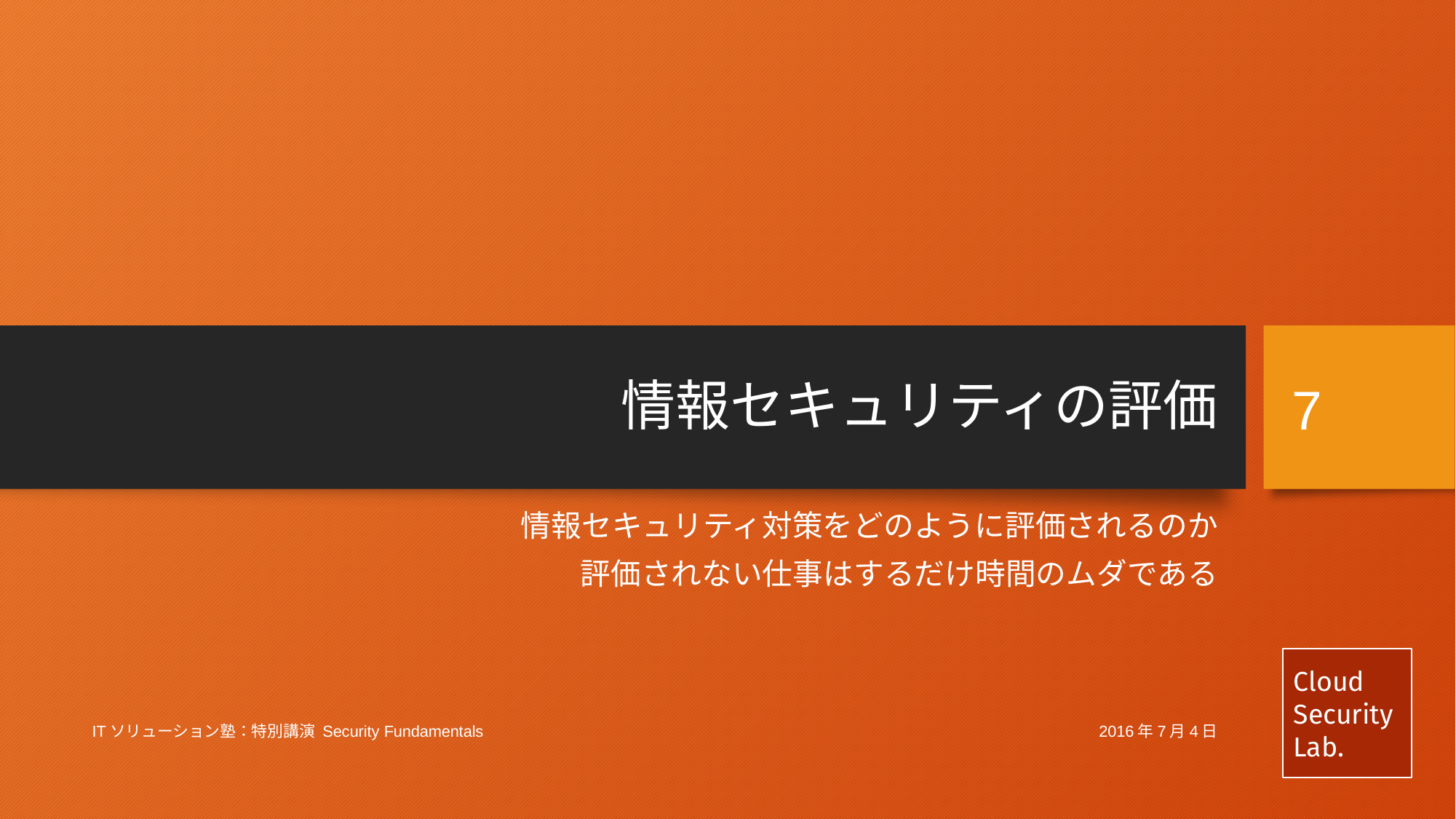

# 情報セキュリティの評価
7
情報セキュリティ対策をどのように評価されるのか
評価されない仕事はするだけ時間のムダである
2016年7月4日
ITソリューション塾：特別講演 Security Fundamentals